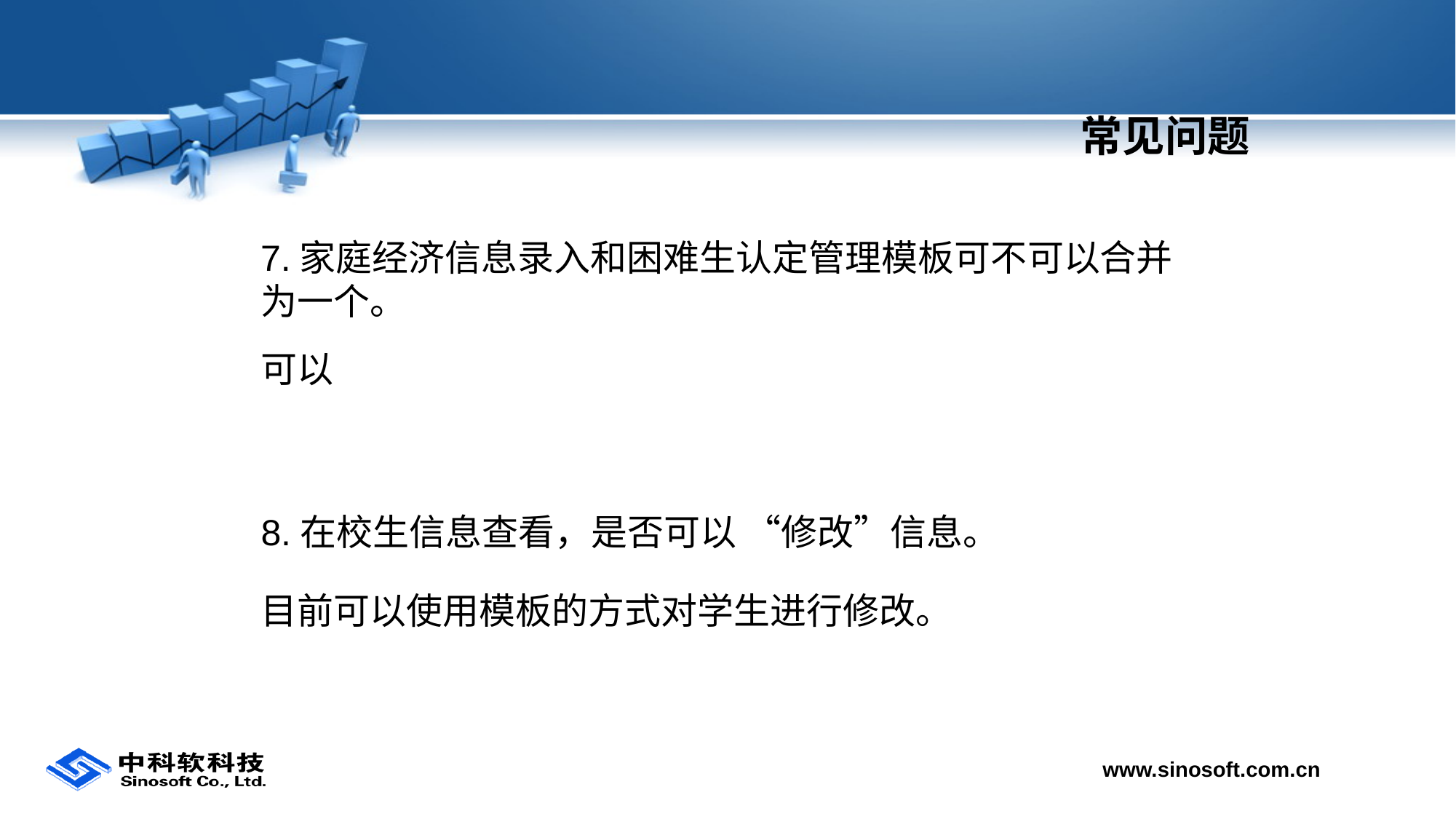

# 常见问题
7.家庭经济信息录入和困难生认定管理模板可不可以合并为一个。
可以

8.在校生信息查看，是否可以 “修改”信息。
目前可以使用模板的方式对学生进行修改。